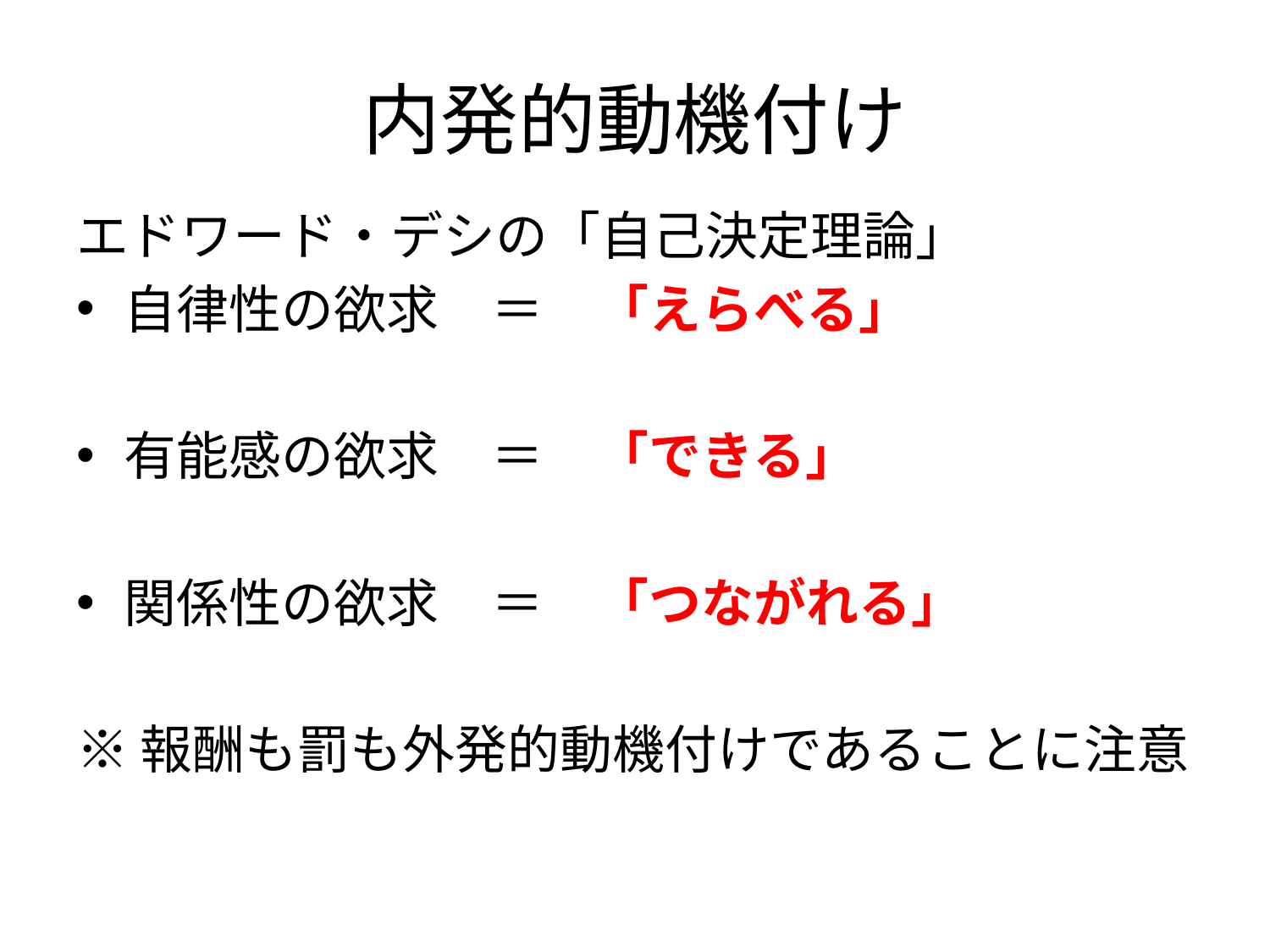

# 内発的動機付け
エドワード・デシの「自己決定理論」
自律性の欲求　＝　「えらべる」

有能感の欲求　＝　「できる」

関係性の欲求　＝　「つながれる」

※報酬も罰も外発的動機付けであることに注意